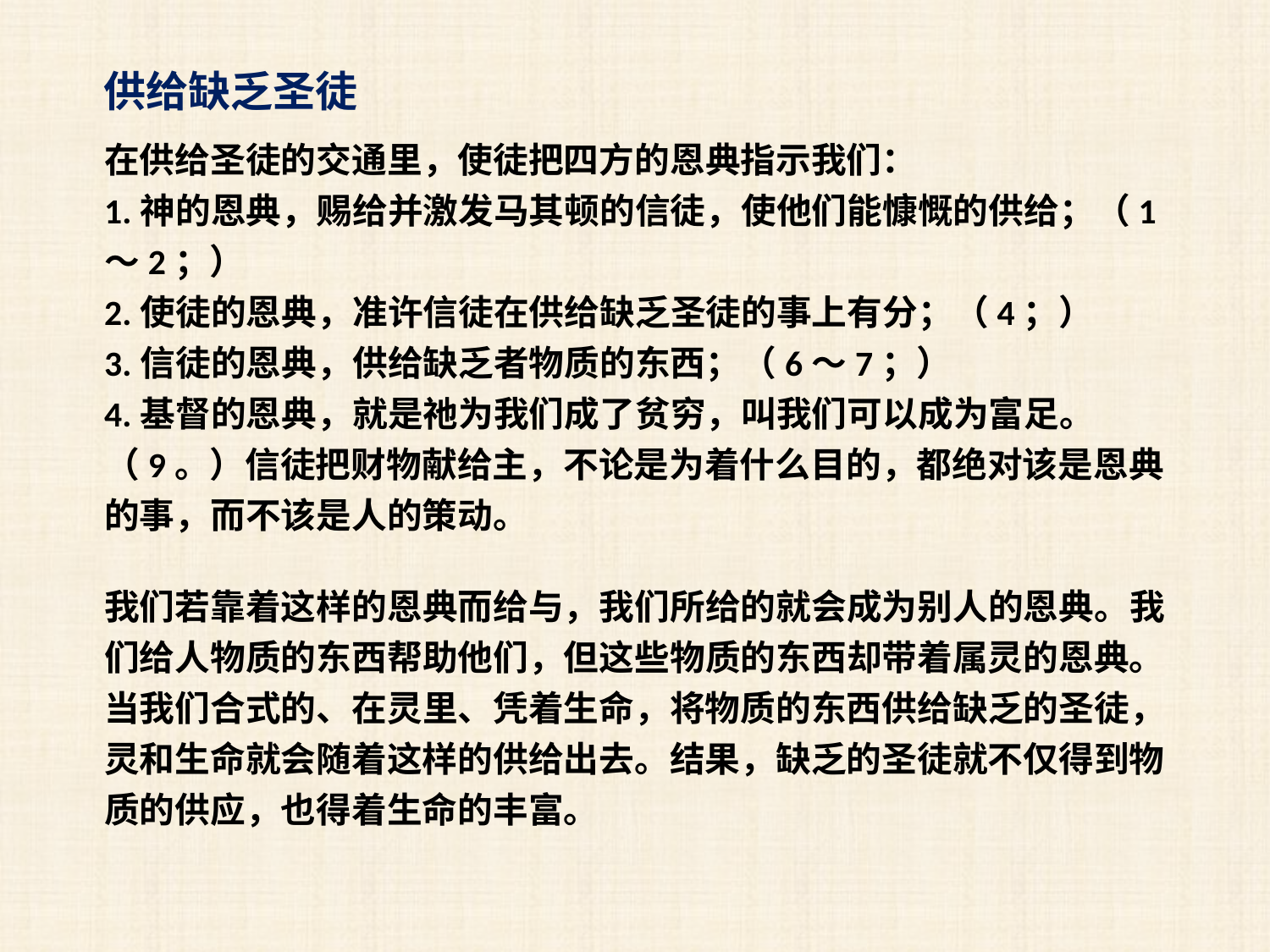

供给缺乏圣徒
在供给圣徒的交通里，使徒把四方的恩典指示我们：
1.神的恩典，赐给并激发马其顿的信徒，使他们能慷慨的供给；（1～2；）
2.使徒的恩典，准许信徒在供给缺乏圣徒的事上有分；（4；）
3.信徒的恩典，供给缺乏者物质的东西；（6～7；）
4.基督的恩典，就是祂为我们成了贫穷，叫我们可以成为富足。（9。）信徒把财物献给主，不论是为着什么目的，都绝对该是恩典的事，而不该是人的策动。
我们若靠着这样的恩典而给与，我们所给的就会成为别人的恩典。我们给人物质的东西帮助他们，但这些物质的东西却带着属灵的恩典。当我们合式的、在灵里、凭着生命，将物质的东西供给缺乏的圣徒，灵和生命就会随着这样的供给出去。结果，缺乏的圣徒就不仅得到物质的供应，也得着生命的丰富。